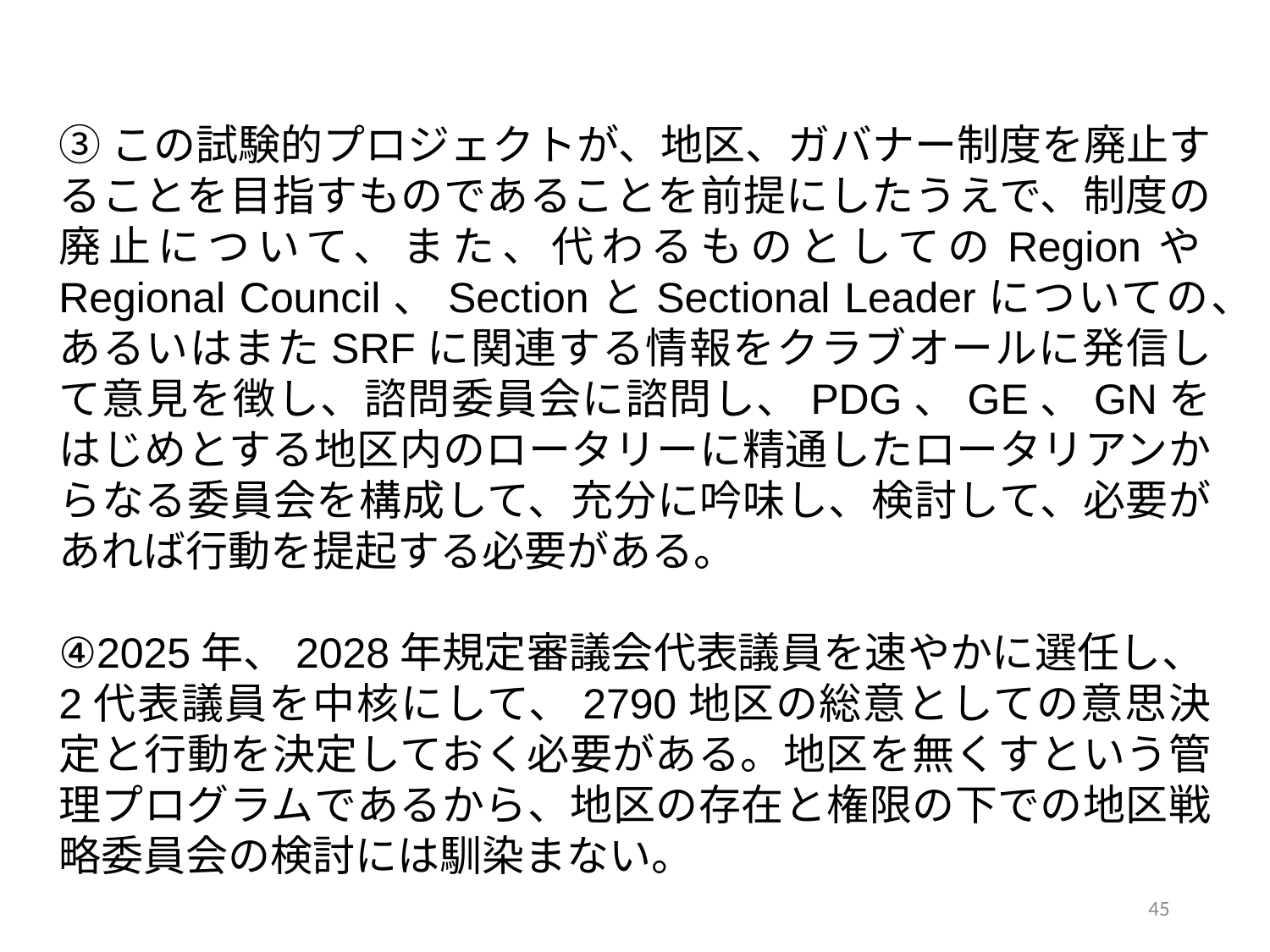

③この試験的プロジェクトが、地区、ガバナー制度を廃止することを目指すものであることを前提にしたうえで、制度の廃止について、また、代わるものとしてのRegionやRegional Council、SectionとSectional Leaderについての、あるいはまたSRFに関連する情報をクラブオールに発信して意見を徴し、諮問委員会に諮問し、PDG、GE、GNをはじめとする地区内のロータリーに精通したロータリアンからなる委員会を構成して、充分に吟味し、検討して、必要があれば行動を提起する必要がある。

④2025年、2028年規定審議会代表議員を速やかに選任し、2代表議員を中核にして、2790地区の総意としての意思決定と行動を決定しておく必要がある。地区を無くすという管理プログラムであるから、地区の存在と権限の下での地区戦略委員会の検討には馴染まない。
45